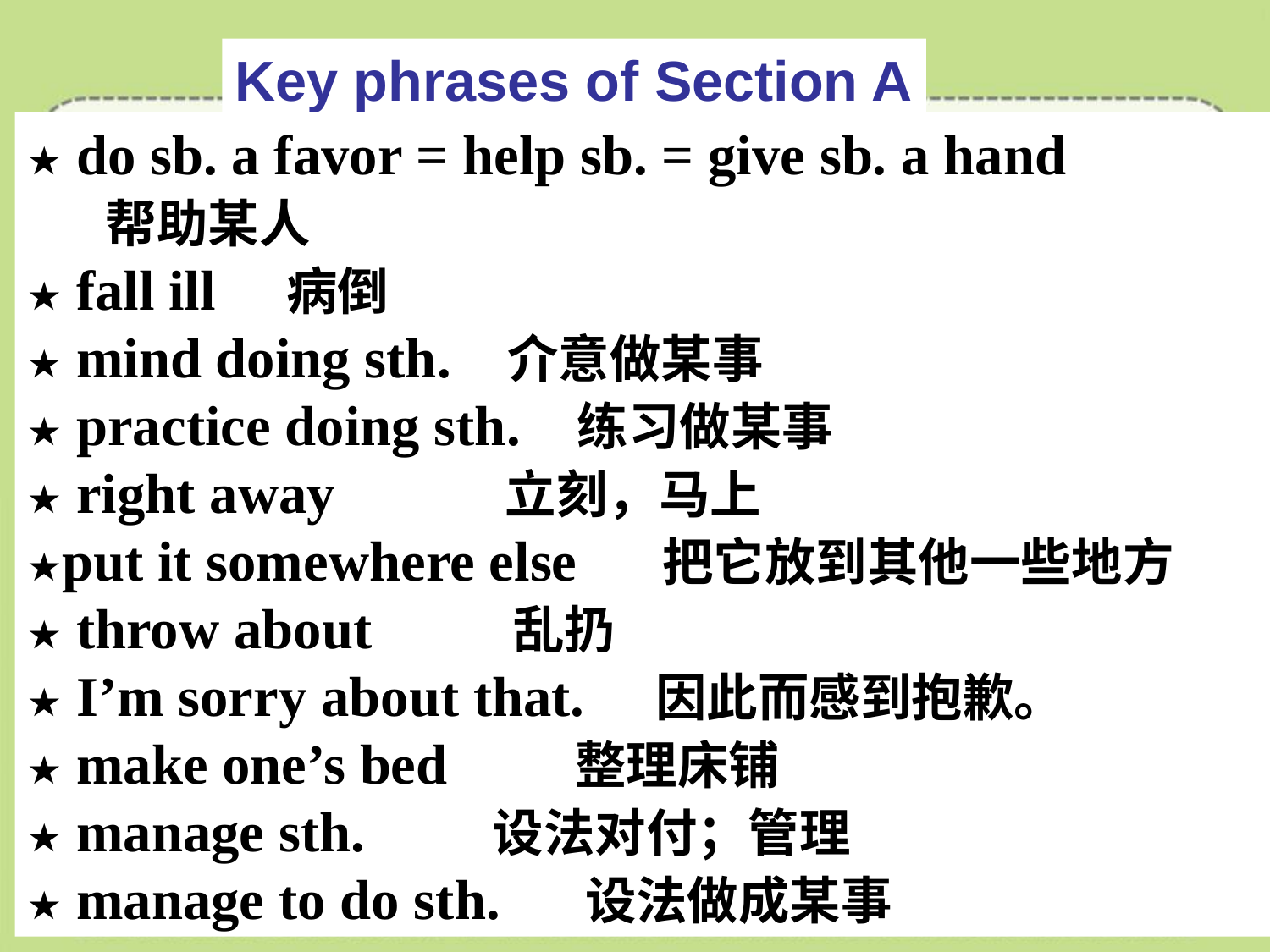

Key phrases of Section A
★ do sb. a favor = help sb. = give sb. a hand
     帮助某人
★ fall ill    病倒
★ mind doing sth.   介意做某事
★ practice doing sth.   练习做某事
★ right away           立刻，马上
★put it somewhere else     把它放到其他一些地方
★ throw about         乱扔
★ I’m sorry about that.    因此而感到抱歉。
★ make one’s bed        整理床铺
★ manage sth.        设法对付；管理
★ manage to do sth.     设法做成某事